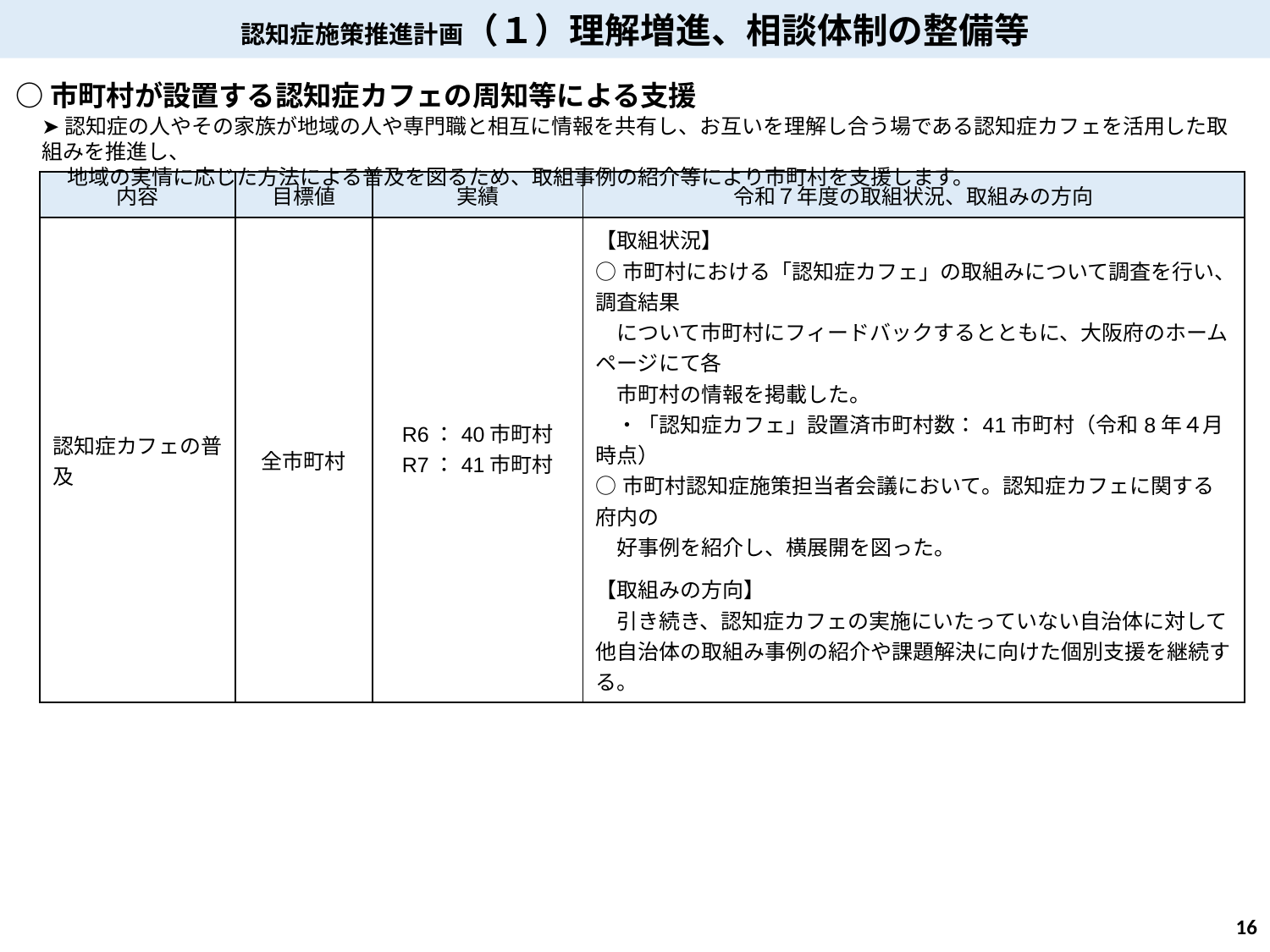

認知症施策推進計画（１）理解増進、相談体制の整備等
○市町村が設置する認知症カフェの周知等による支援
➤認知症の人やその家族が地域の人や専門職と相互に情報を共有し、お互いを理解し合う場である認知症カフェを活用した取組みを推進し、
　 地域の実情に応じた方法による普及を図るため、取組事例の紹介等により市町村を支援します。
| 内容 | 目標値 | 実績 | 令和７年度の取組状況、取組みの方向 |
| --- | --- | --- | --- |
| 認知症カフェの普及 | 全市町村 | R6：40市町村 R7：41市町村 | 【取組状況】 ○市町村における「認知症カフェ」の取組みについて調査を行い、調査結果 　について市町村にフィードバックするとともに、大阪府のホームページにて各 　市町村の情報を掲載した。 　・「認知症カフェ」設置済市町村数：41市町村（令和8年４月時点） ○市町村認知症施策担当者会議において。認知症カフェに関する府内の 　好事例を紹介し、横展開を図った。 【取組みの方向】 　引き続き、認知症カフェの実施にいたっていない自治体に対して他自治体の取組み事例の紹介や課題解決に向けた個別支援を継続する。 |
16